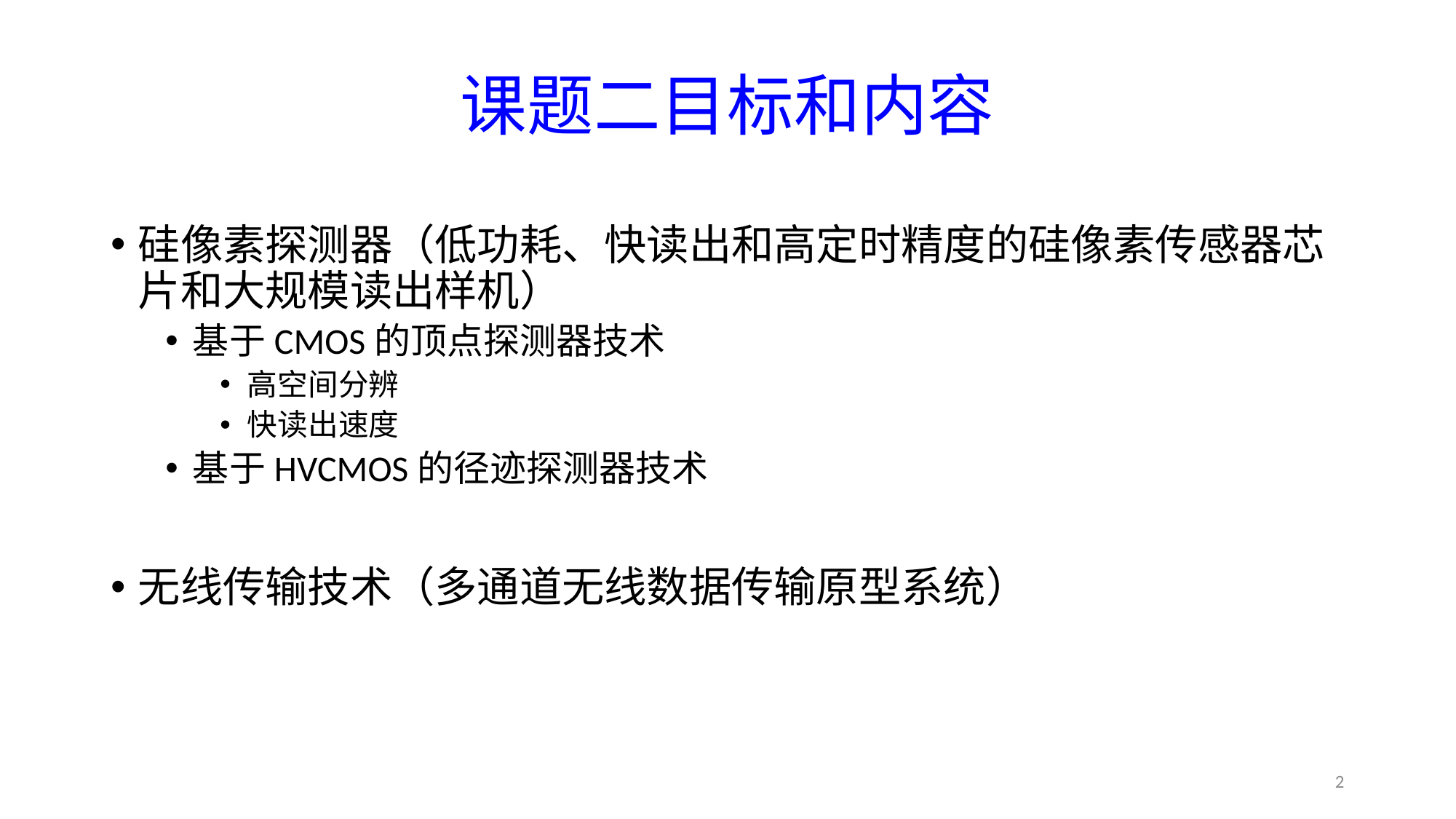

# 课题二目标和内容
硅像素探测器（低功耗、快读出和高定时精度的硅像素传感器芯片和大规模读出样机）
基于CMOS的顶点探测器技术
高空间分辨
快读出速度
基于HVCMOS的径迹探测器技术

无线传输技术（多通道无线数据传输原型系统）

2